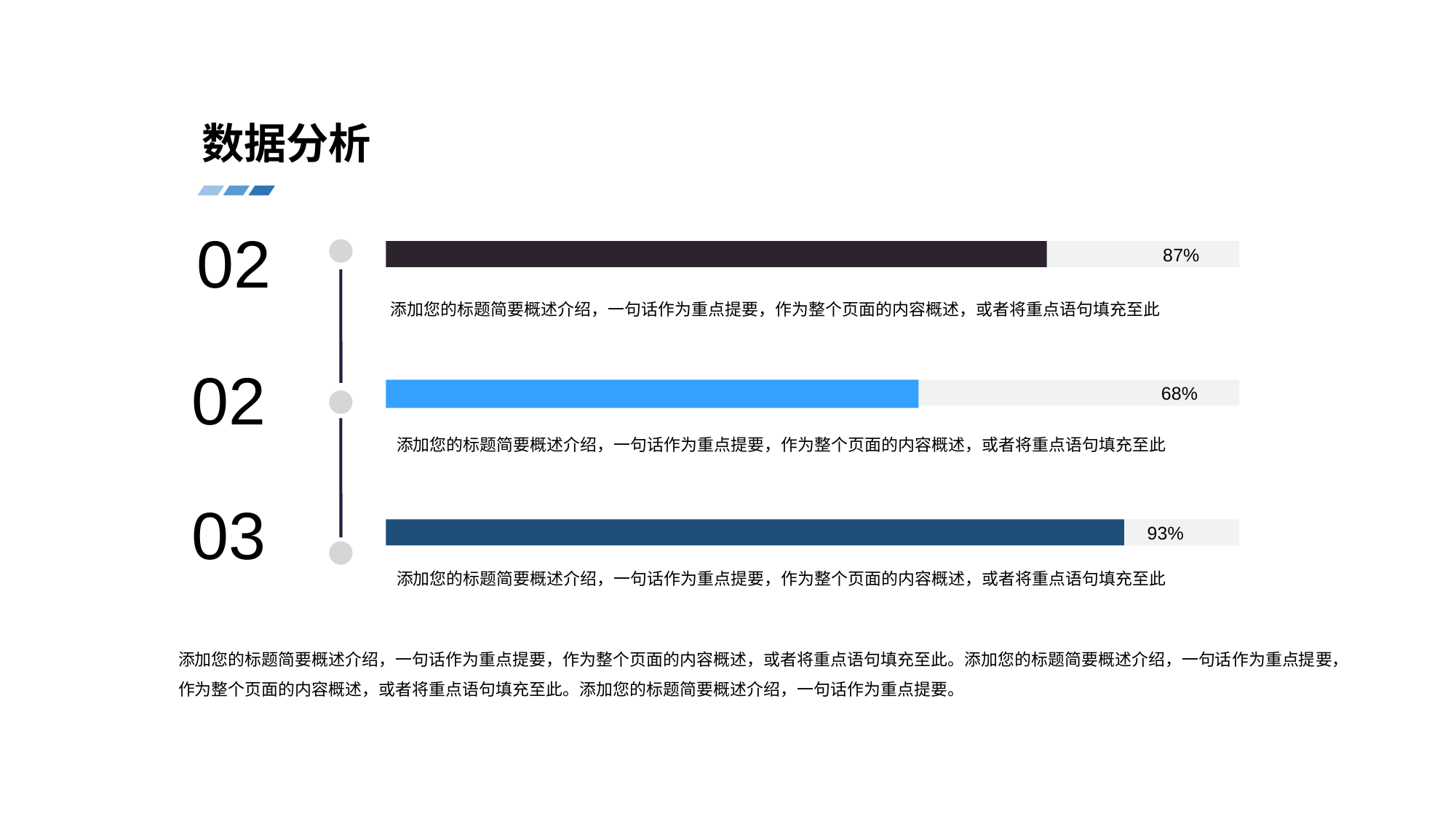

数据分析

02

87%
添加您的标题简要概述介绍，一句话作为重点提要，作为整个页面的内容概述，或者将重点语句填充至此
02

68%
添加您的标题简要概述介绍，一句话作为重点提要，作为整个页面的内容概述，或者将重点语句填充至此
03

93%
添加您的标题简要概述介绍，一句话作为重点提要，作为整个页面的内容概述，或者将重点语句填充至此
添加您的标题简要概述介绍，一句话作为重点提要，作为整个页面的内容概述，或者将重点语句填充至此。添加您的标题简要概述介绍，一句话作为重点提要，作为整个页面的内容概述，或者将重点语句填充至此。添加您的标题简要概述介绍，一句话作为重点提要。